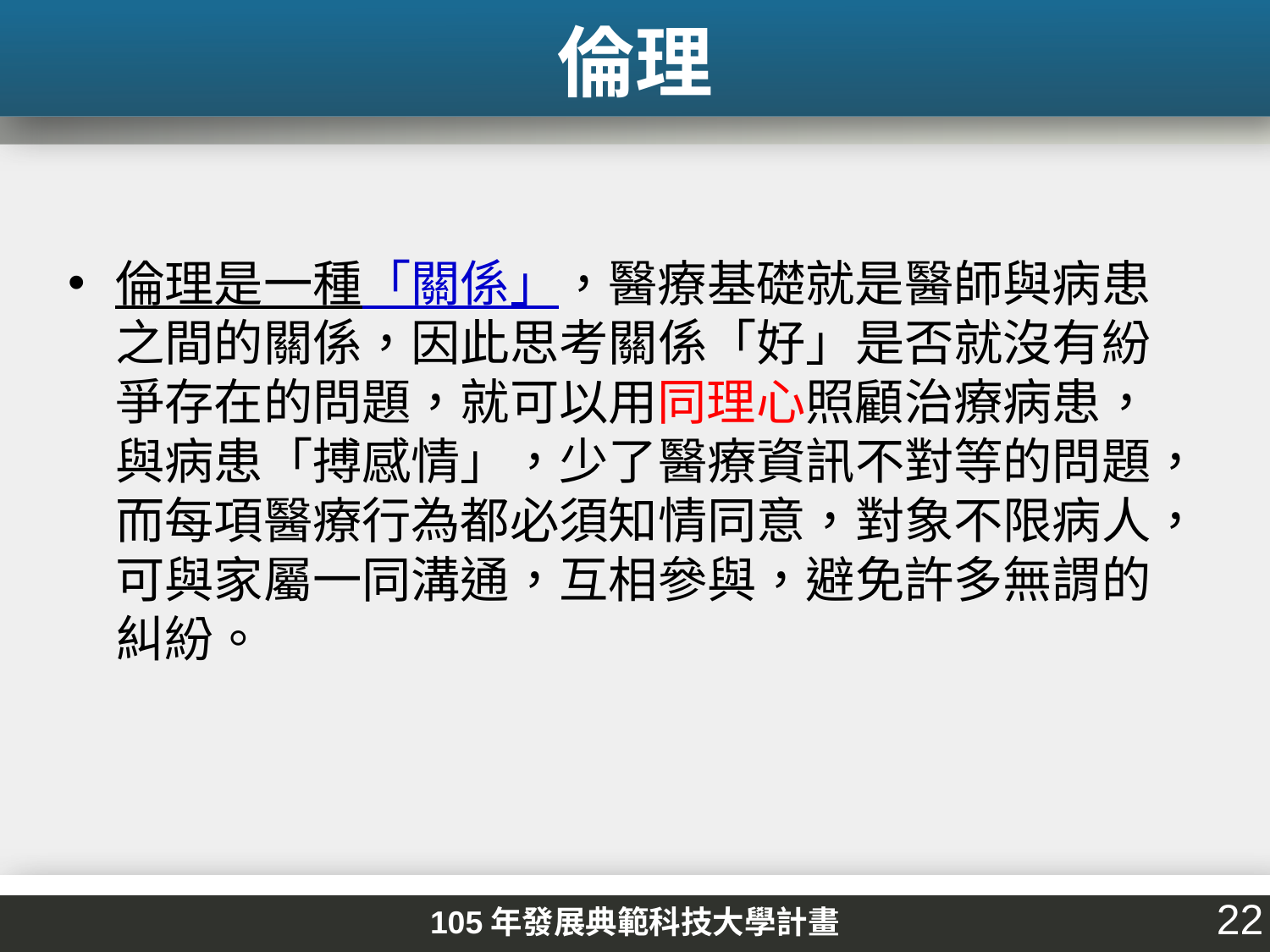

倫理
倫理是一種「關係」，醫療基礎就是醫師與病患之間的關係，因此思考關係「好」是否就沒有紛爭存在的問題，就可以用同理心照顧治療病患，與病患「搏感情」，少了醫療資訊不對等的問題，而每項醫療行為都必須知情同意，對象不限病人，可與家屬一同溝通，互相參與，避免許多無謂的糾紛。